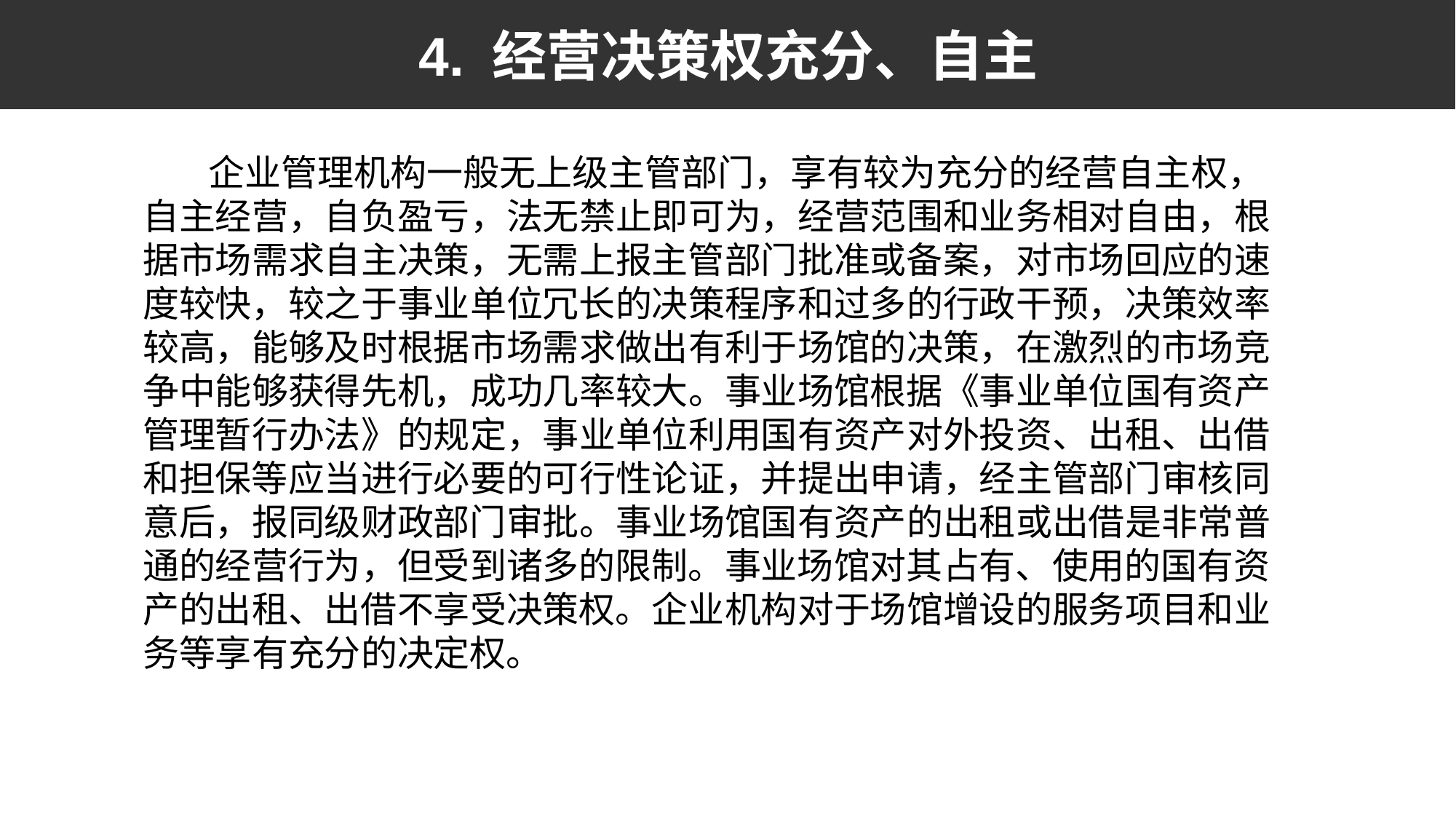

# 4. 经营决策权充分、自主
       企业管理机构一般无上级主管部门，享有较为充分的经营自主权，自主经营，自负盈亏，法无禁止即可为，经营范围和业务相对自由，根据市场需求自主决策，无需上报主管部门批准或备案，对市场回应的速度较快，较之于事业单位冗长的决策程序和过多的行政干预，决策效率较高，能够及时根据市场需求做出有利于场馆的决策，在激烈的市场竞争中能够获得先机，成功几率较大。事业场馆根据《事业单位国有资产管理暂行办法》的规定，事业单位利用国有资产对外投资、出租、出借和担保等应当进行必要的可行性论证，并提出申请，经主管部门审核同意后，报同级财政部门审批。事业场馆国有资产的出租或出借是非常普通的经营行为，但受到诸多的限制。事业场馆对其占有、使用的国有资产的出租、出借不享受决策权。企业机构对于场馆增设的服务项目和业务等享有充分的决定权。